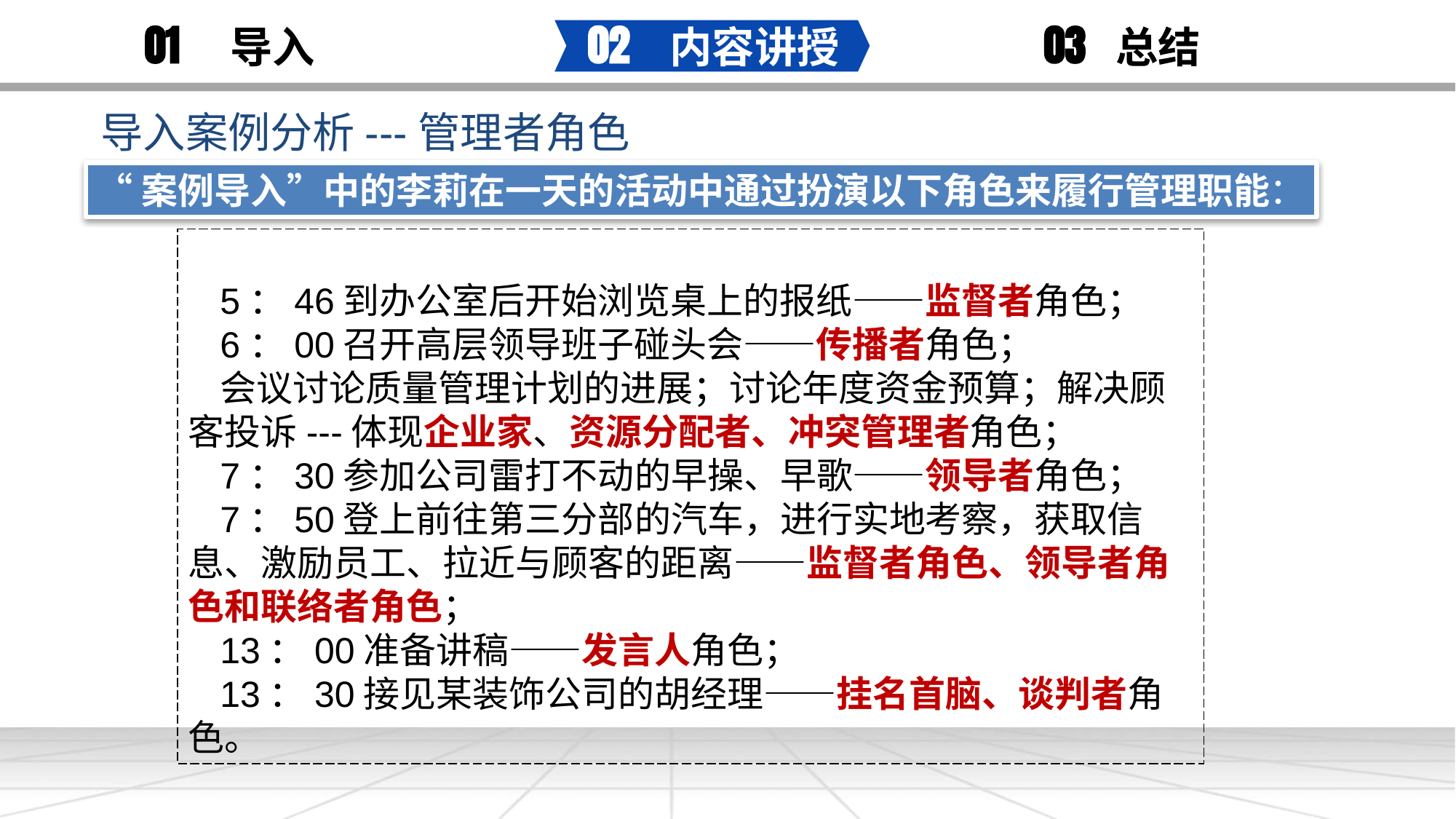

02   内容讲授
03  总结
01    导入

导入案例分析---管理者角色
添加
标题
“案例导入”中的李莉在一天的活动中通过扮演以下角色来履行管理职能：

5：46到办公室后开始浏览桌上的报纸——监督者角色；
6：00召开高层领导班子碰头会——传播者角色；
会议讨论质量管理计划的进展；讨论年度资金预算；解决顾客投诉---体现企业家、资源分配者、冲突管理者角色；
7：30参加公司雷打不动的早操、早歌——领导者角色；
7：50登上前往第三分部的汽车，进行实地考察，获取信息、激励员工、拉近与顾客的距离——监督者角色、领导者角色和联络者角色；
13：00准备讲稿——发言人角色；
13：30接见某装饰公司的胡经理——挂名首脑、谈判者角色。